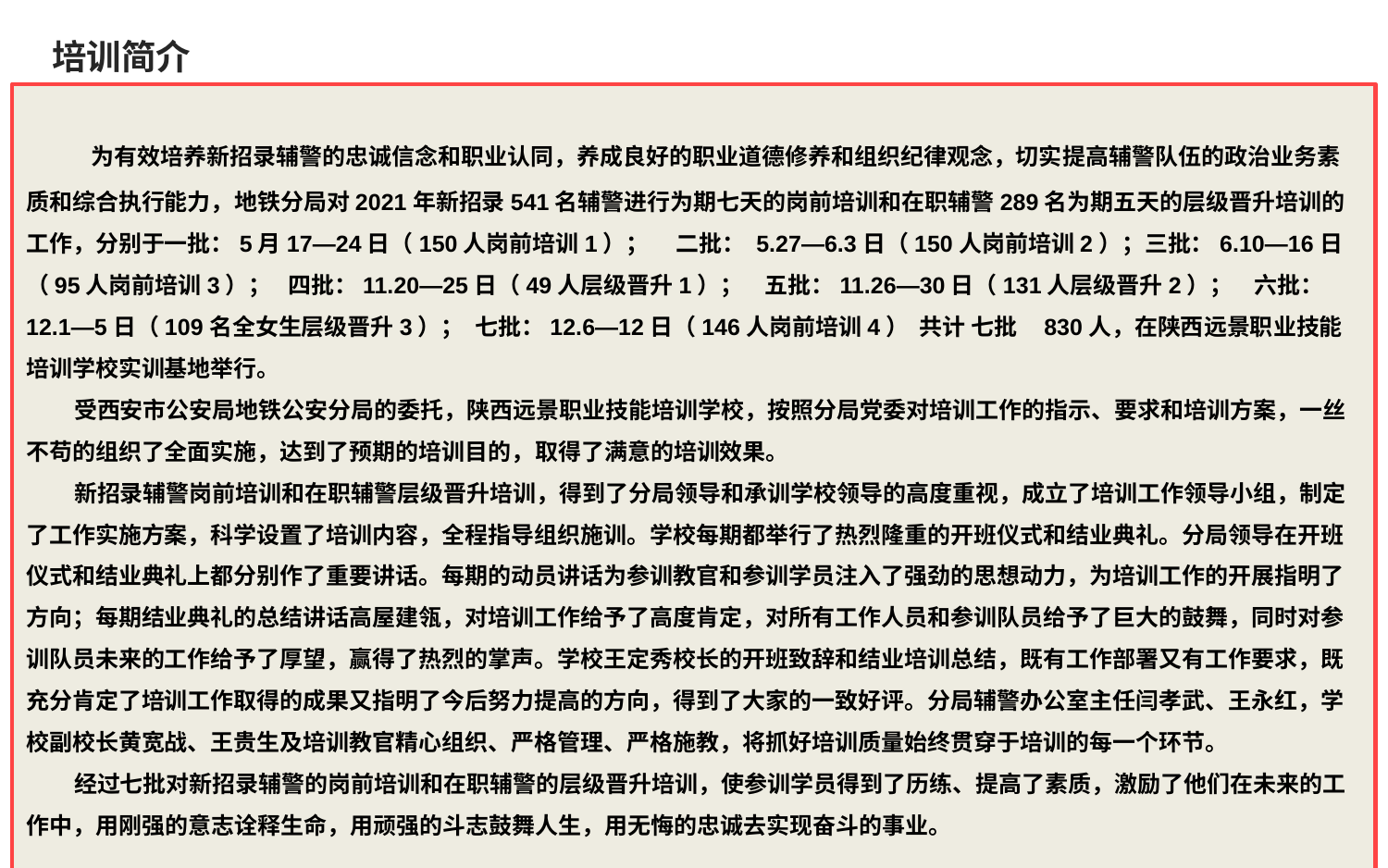

培训简介
      为有效培养新招录辅警的忠诚信念和职业认同，养成良好的职业道德修养和组织纪律观念，切实提高辅警队伍的政治业务素质和综合执行能力，地铁分局对2021年新招录541名辅警进行为期七天的岗前培训和在职辅警289名为期五天的层级晋升培训的工作，分别于一批：5月17—24日（150人岗前培训1）；     二批： 5.27—6.3日（150人岗前培训2）；三批：6.10—16日（95人岗前培训3）；   四批：11.20—25日（49人层级晋升1）；    五批：11.26—30日（131人层级晋升2）；    六批：12.1—5日（109名全女生层级晋升3）；  七批：12.6—12日（146人岗前培训4）  共计 七批    830人，在陕西远景职业技能培训学校实训基地举行。
        受西安市公安局地铁公安分局的委托，陕西远景职业技能培训学校，按照分局党委对培训工作的指示、要求和培训方案，一丝不苟的组织了全面实施，达到了预期的培训目的，取得了满意的培训效果。
        新招录辅警岗前培训和在职辅警层级晋升培训，得到了分局领导和承训学校领导的高度重视，成立了培训工作领导小组，制定了工作实施方案，科学设置了培训内容，全程指导组织施训。学校每期都举行了热烈隆重的开班仪式和结业典礼。分局领导在开班仪式和结业典礼上都分别作了重要讲话。每期的动员讲话为参训教官和参训学员注入了强劲的思想动力，为培训工作的开展指明了方向；每期结业典礼的总结讲话高屋建瓴，对培训工作给予了高度肯定，对所有工作人员和参训队员给予了巨大的鼓舞，同时对参训队员未来的工作给予了厚望，赢得了热烈的掌声。学校王定秀校长的开班致辞和结业培训总结，既有工作部署又有工作要求，既充分肯定了培训工作取得的成果又指明了今后努力提高的方向，得到了大家的一致好评。分局辅警办公室主任闫孝武、王永红，学校副校长黄宽战、王贵生及培训教官精心组织、严格管理、严格施教，将抓好培训质量始终贯穿于培训的每一个环节。
        经过七批对新招录辅警的岗前培训和在职辅警的层级晋升培训，使参训学员得到了历练、提高了素质，激励了他们在未来的工作中，用刚强的意志诠释生命，用顽强的斗志鼓舞人生，用无悔的忠诚去实现奋斗的事业。

2